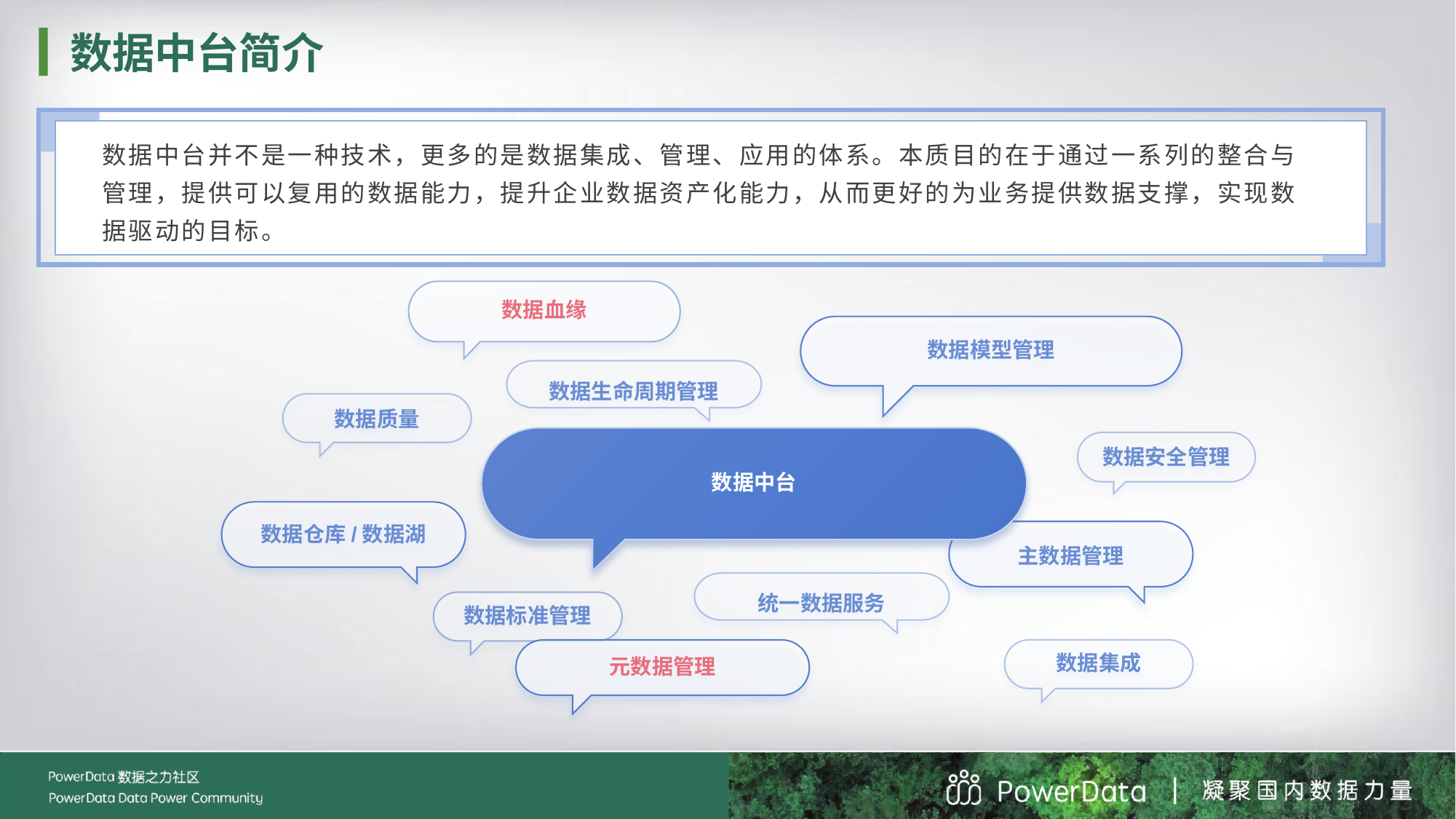

数据中台简介

数据中台并不是一种技术，更多的是数据集成、管理、应用的体系。本质目的在于通过一系列的整合与管理，提供可以复用的数据能力，提升企业数据资产化能力，从而更好的为业务提供数据支撑，实现数据驱动的目标。

数据血缘
数据模型管理
数据生命周期管理
数据质量
数据中台
数据安全管理
数据仓库/数据湖
主数据管理
统一数据服务
数据标准管理
元数据管理
数据集成